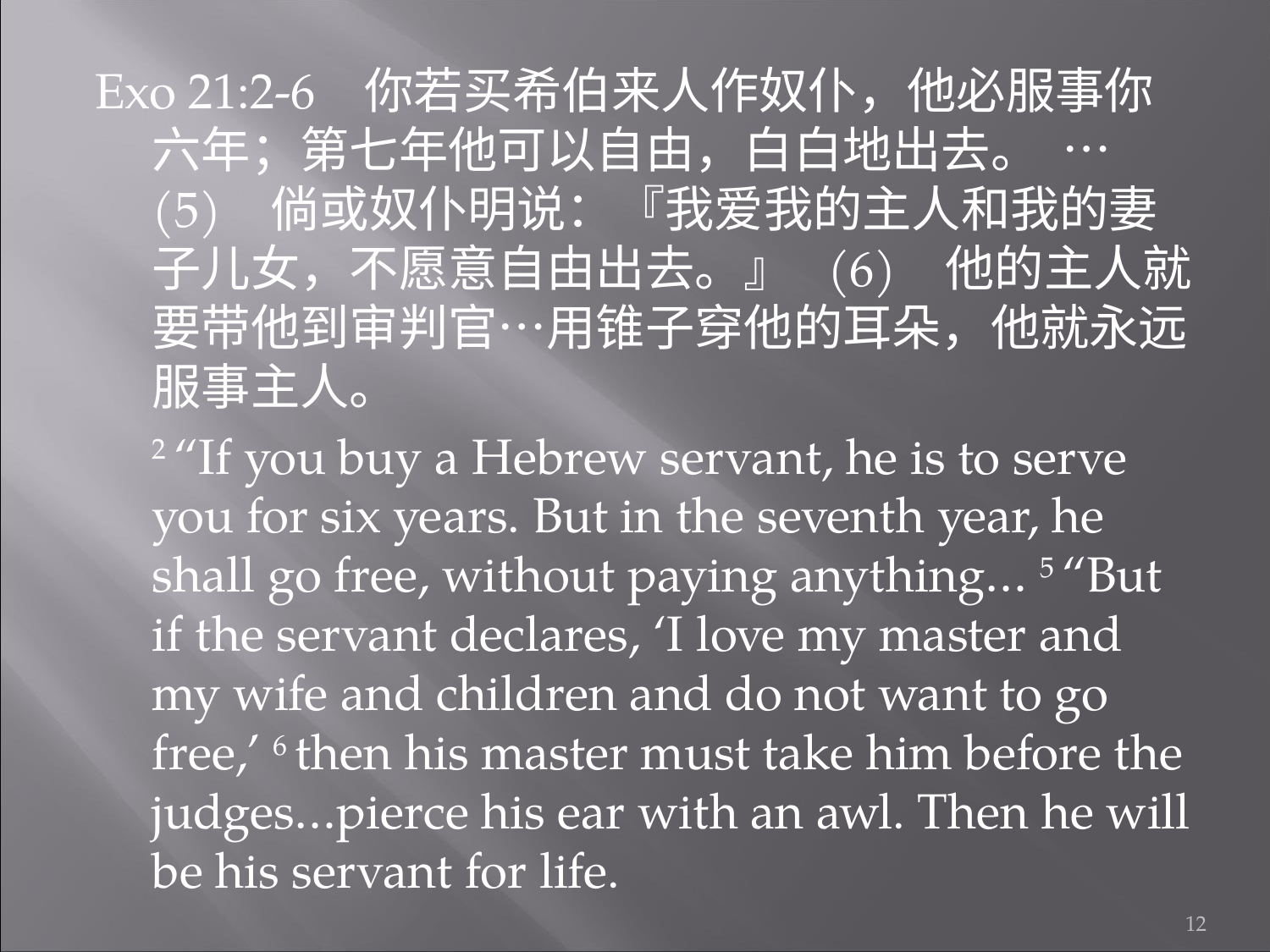

Exo 21:2-6   你若买希伯来人作奴仆，他必服事你六年；第七年他可以自由，白白地出去。  …  (5)   倘或奴仆明说：『我爱我的主人和我的妻子儿女，不愿意自由出去。』  (6)   他的主人就要带他到审判官…用锥子穿他的耳朵，他就永远服事主人。
	2 “If you buy a Hebrew servant, he is to serve you for six years. But in the seventh year, he shall go free, without paying anything… 5 “But if the servant declares, ‘I love my master and my wife and children and do not want to go free,’ 6 then his master must take him before the judges…pierce his ear with an awl. Then he will be his servant for life.

12